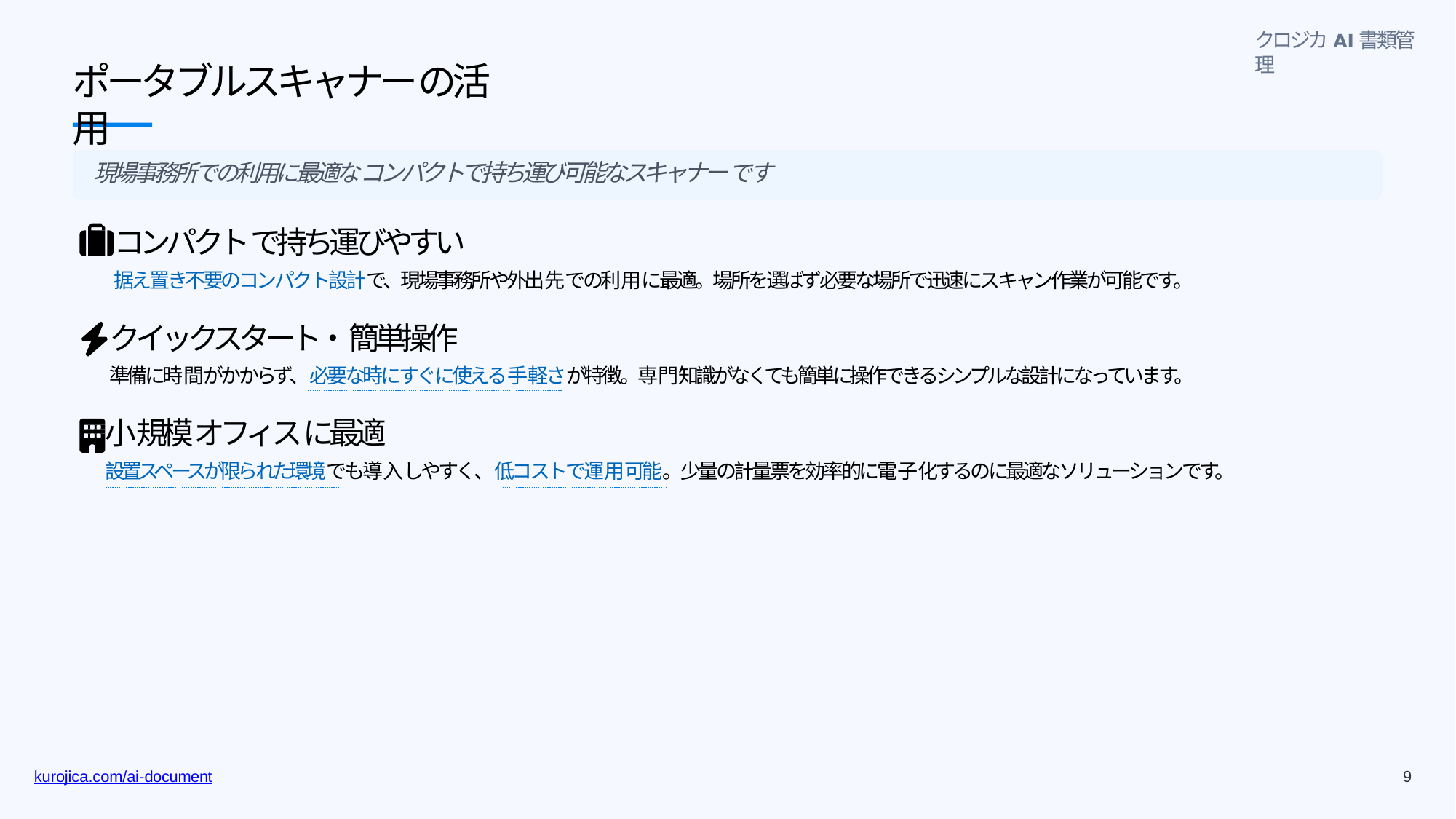

クロジカAI書類管理
# ポータブルスキャナーの活⽤
現場事務所での利⽤に最適なコンパクトで持ち運び可能なスキャナーです
コンパクトで持ち運びやすい
据え置き不要のコンパクト設計で、現場事務所や外出先での利⽤に最適。場所を選ばず必要な場所で迅速にスキャン作業が可能です。

クイックスタート‧簡単操作
準備に時間がかからず、必要な時にすぐに使える⼿軽さが特徴。専⾨知識がなくても簡単に操作できるシンプルな設計になっています。

⼩規模オフィスに最適
設置スペースが限ら れた環境でも導⼊しやすく、低コストで運⽤可能。少量の計量票を効率的に電⼦化するのに最適なソリューションです。

9
kurojica.com/ai-document